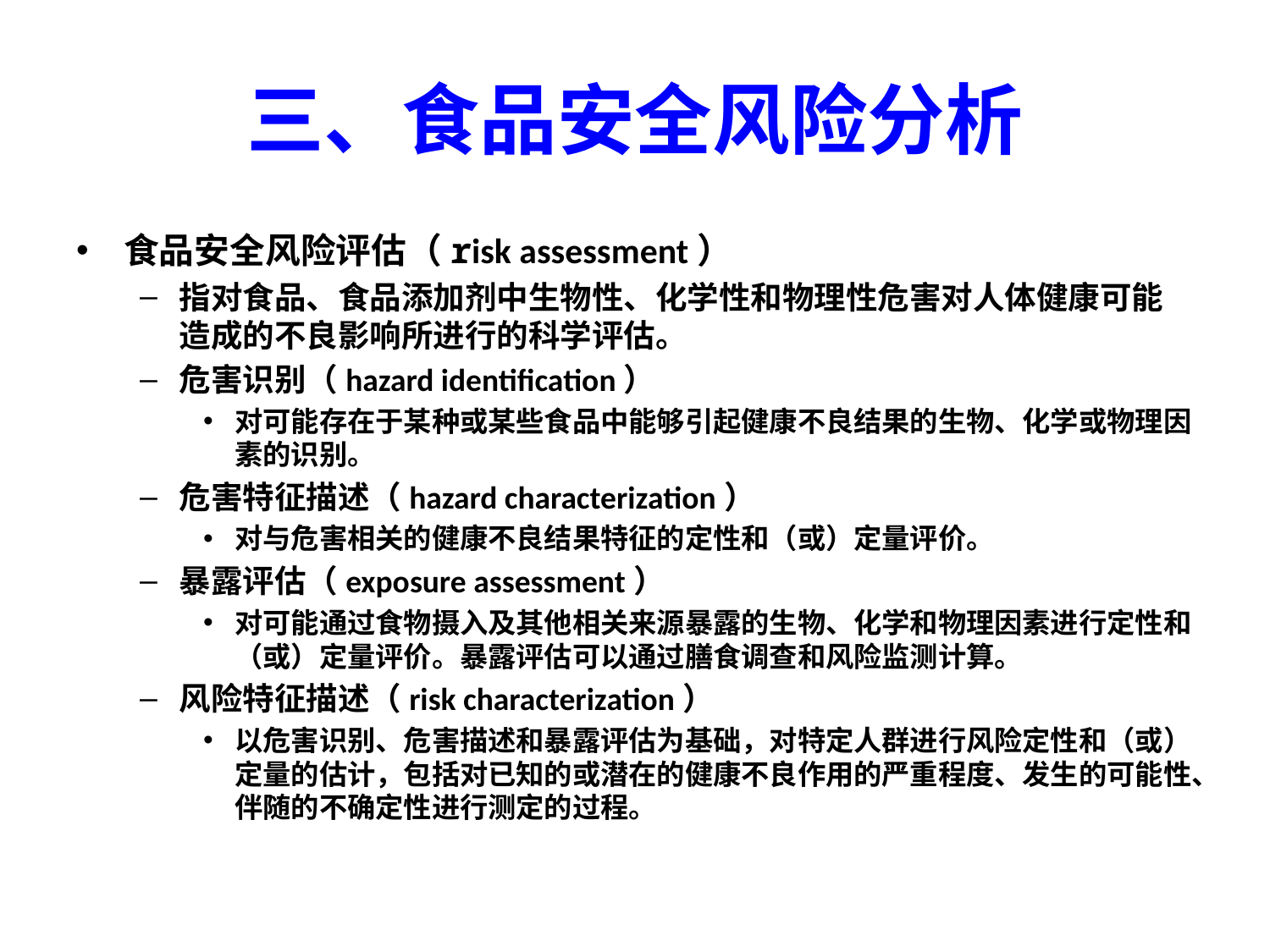

# 三、食品安全风险分析
食品安全风险评估（risk assessment）
指对食品、食品添加剂中生物性、化学性和物理性危害对人体健康可能造成的不良影响所进行的科学评估。
危害识别（hazard identification）
对可能存在于某种或某些食品中能够引起健康不良结果的生物、化学或物理因素的识别。
危害特征描述（hazard characterization）
对与危害相关的健康不良结果特征的定性和（或）定量评价。
暴露评估（exposure assessment）
对可能通过食物摄入及其他相关来源暴露的生物、化学和物理因素进行定性和（或）定量评价。暴露评估可以通过膳食调查和风险监测计算。
风险特征描述（risk characterization）
以危害识别、危害描述和暴露评估为基础，对特定人群进行风险定性和（或）定量的估计，包括对已知的或潜在的健康不良作用的严重程度、发生的可能性、伴随的不确定性进行测定的过程。